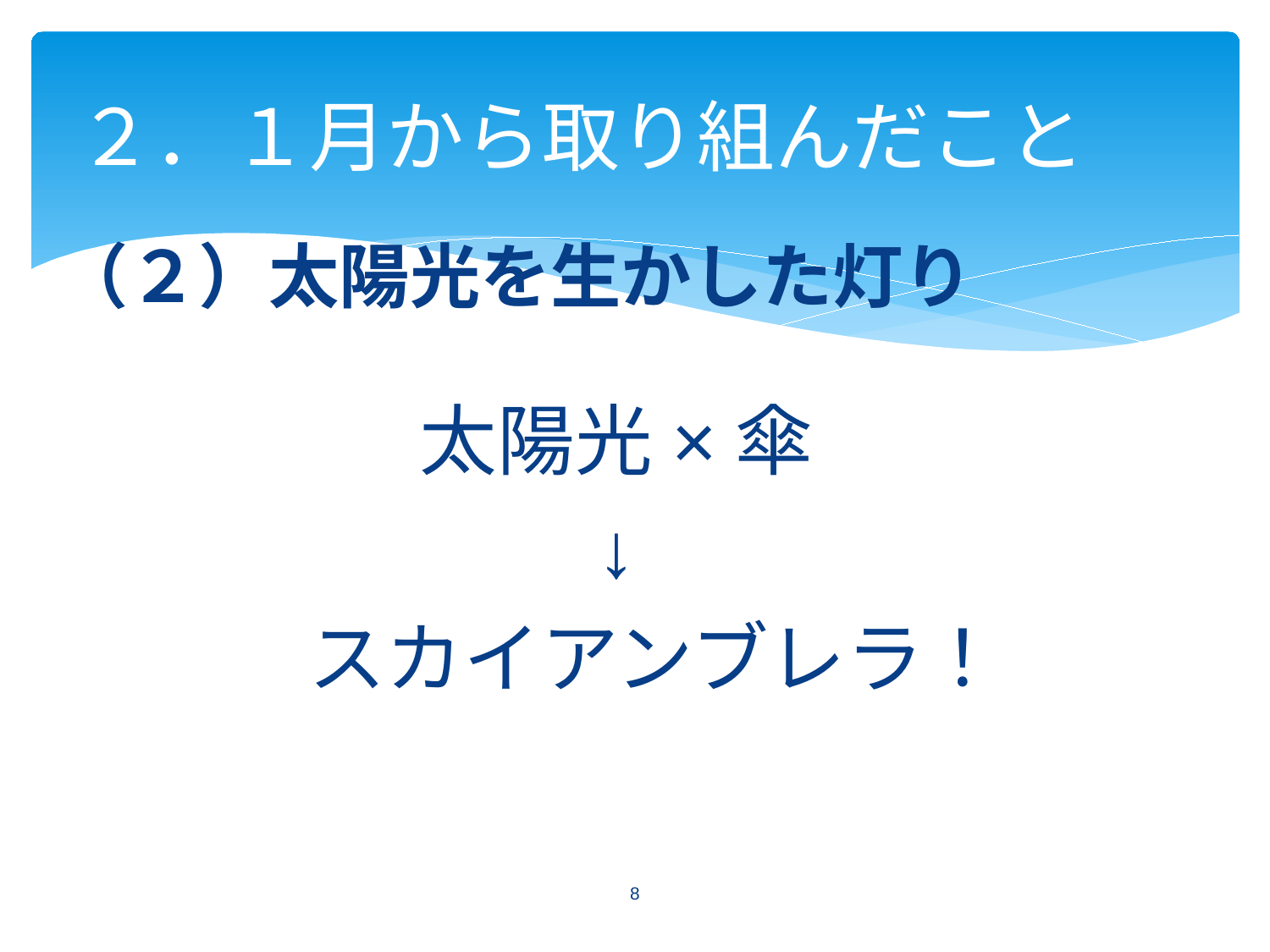

# ２．１月から取り組んだこと
（２）太陽光を生かした灯り

太陽光×傘
↓
　スカイアンブレラ！

8